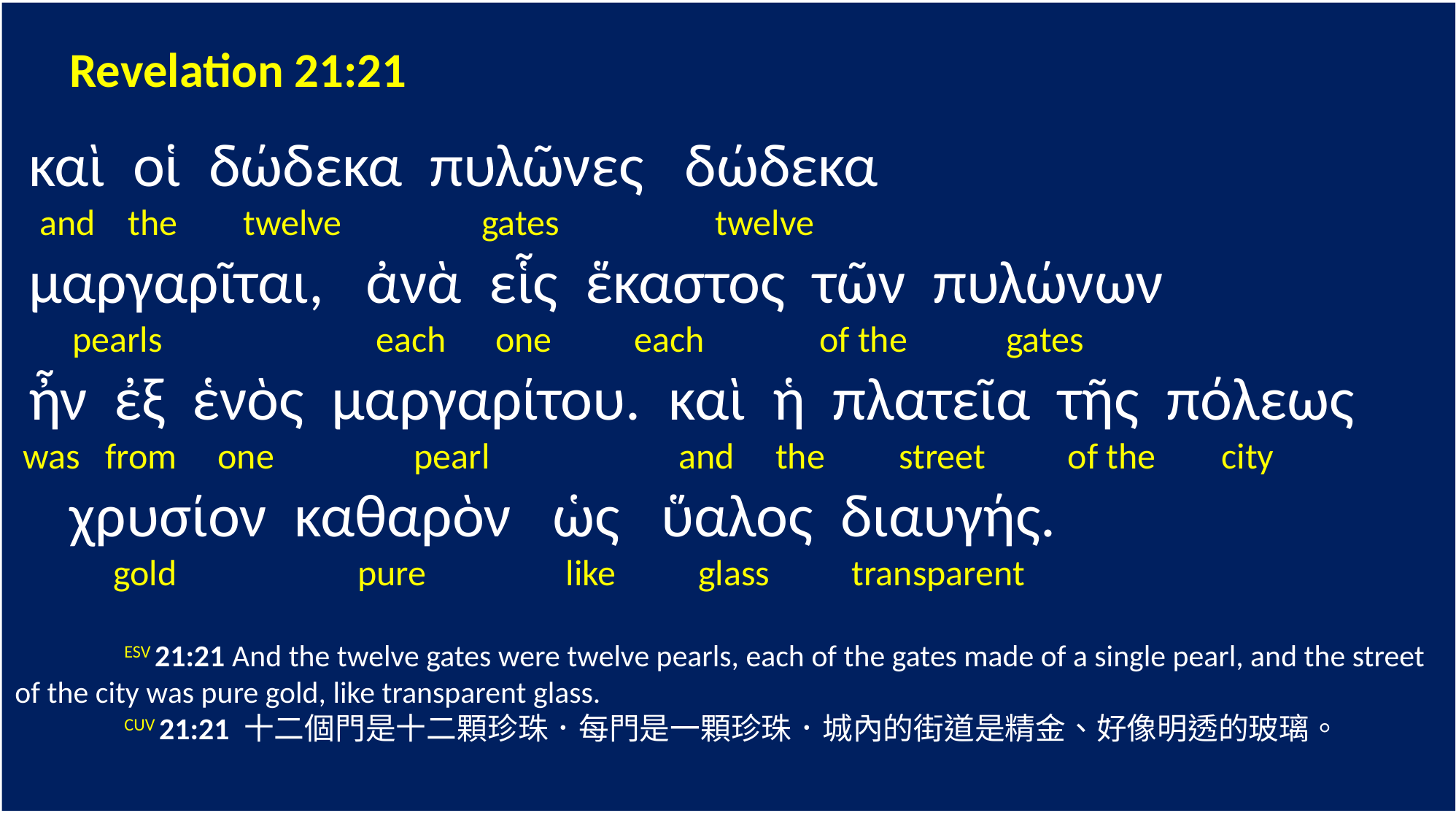

Revelation 21:21

 καὶ  οἱ  δώδεκα  πυλῶνες   δώδεκα
   and    the        twelve                 gates                   twelve
 μαργαρῖται,   ἀνὰ  εἷς  ἕκαστος  τῶν  πυλώνων
       pearls                          each      one          each              of the            gates
 ἦν  ἐξ  ἑνὸς  μαργαρίτου.  καὶ  ἡ  πλατεῖα  τῆς  πόλεως
 was   from     one                 pearl                       and     the         street          of the        city
    χρυσίον  καθαρὸν   ὡς   ὕαλος  διαυγής.
            gold                      pure                 like          glass          transparent

 	ESV 21:21 And the twelve gates were twelve pearls, each of the gates made of a single pearl, and the street of the city was pure gold, like transparent glass.
	CUV 21:21 十二個門是十二顆珍珠．每門是一顆珍珠．城內的街道是精金、好像明透的玻璃。